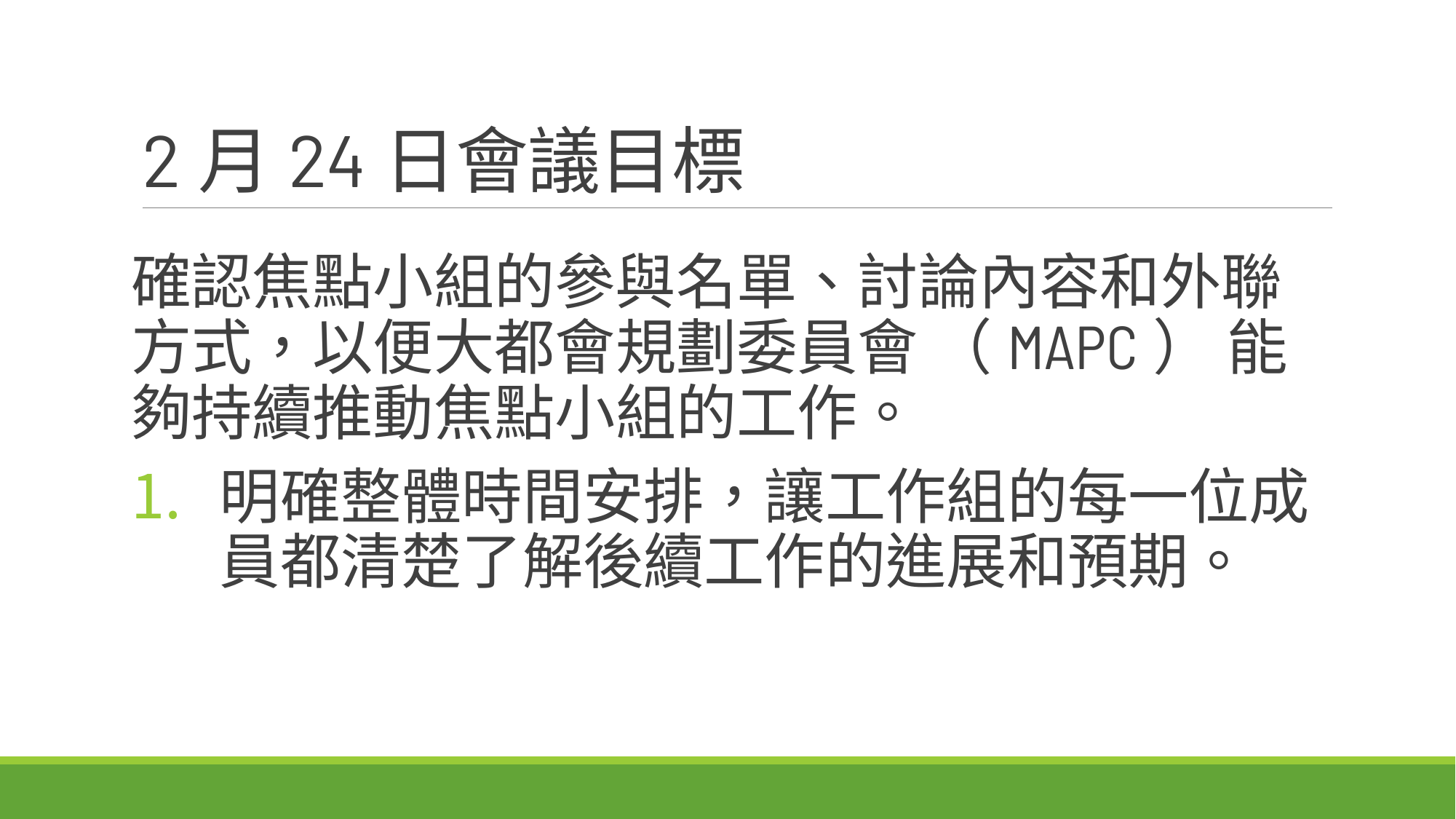

# 2月24日會議目標
確認焦點小組的參與名單、討論內容和外聯方式，以便大都會規劃委員會 （MAPC） 能夠持續推動焦點小組的工作。
明確整體時間安排，讓工作組的每一位成員都清楚了解後續工作的進展和預期。